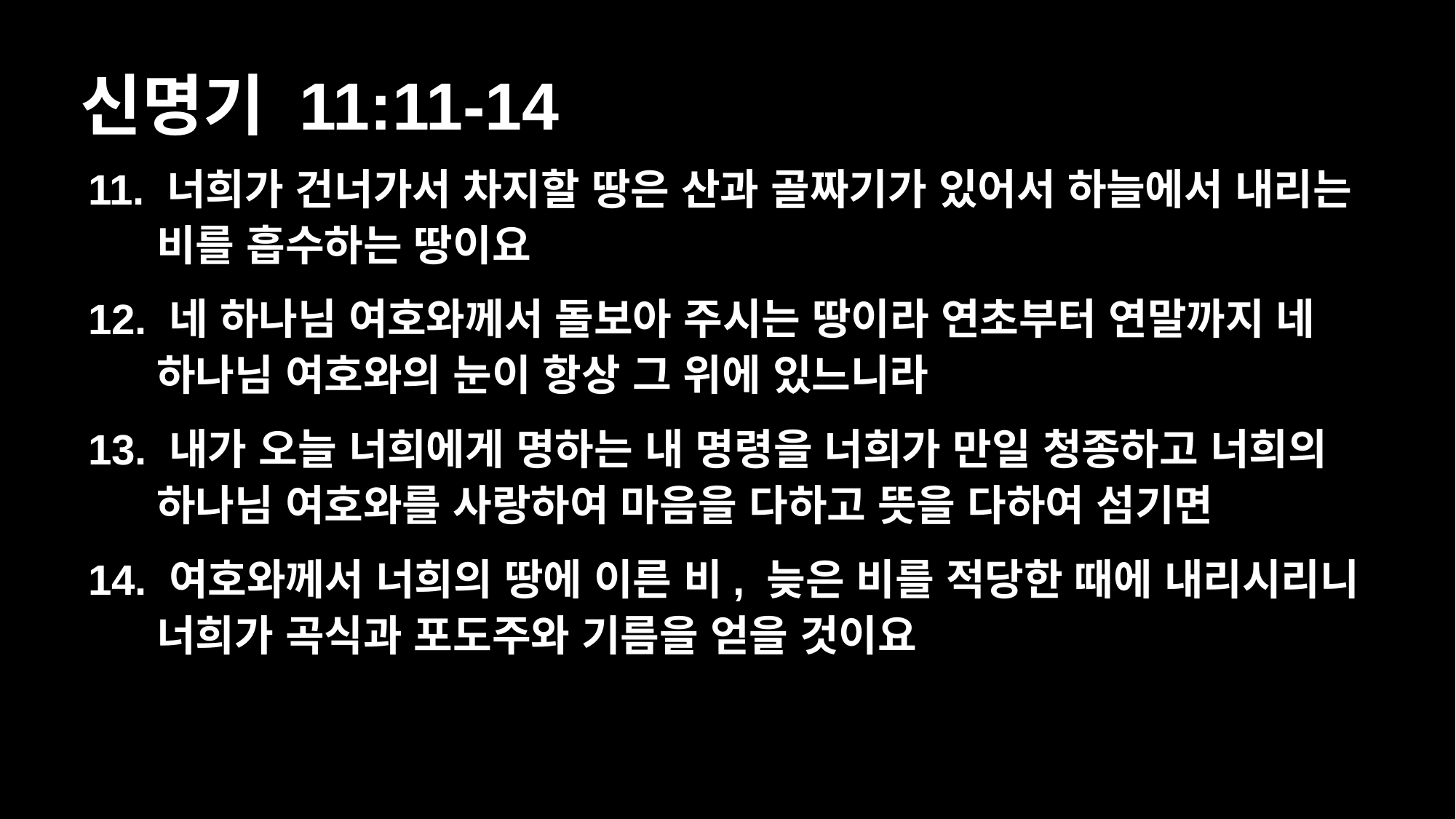

# 신명기 11:11-14
11. 너희가 건너가서 차지할 땅은 산과 골짜기가 있어서 하늘에서 내리는 비를 흡수하는 땅이요
12. 네 하나님 여호와께서 돌보아 주시는 땅이라 연초부터 연말까지 네 하나님 여호와의 눈이 항상 그 위에 있느니라
13. 내가 오늘 너희에게 명하는 내 명령을 너희가 만일 청종하고 너희의 하나님 여호와를 사랑하여 마음을 다하고 뜻을 다하여 섬기면
14. 여호와께서 너희의 땅에 이른 비, 늦은 비를 적당한 때에 내리시리니 너희가 곡식과 포도주와 기름을 얻을 것이요